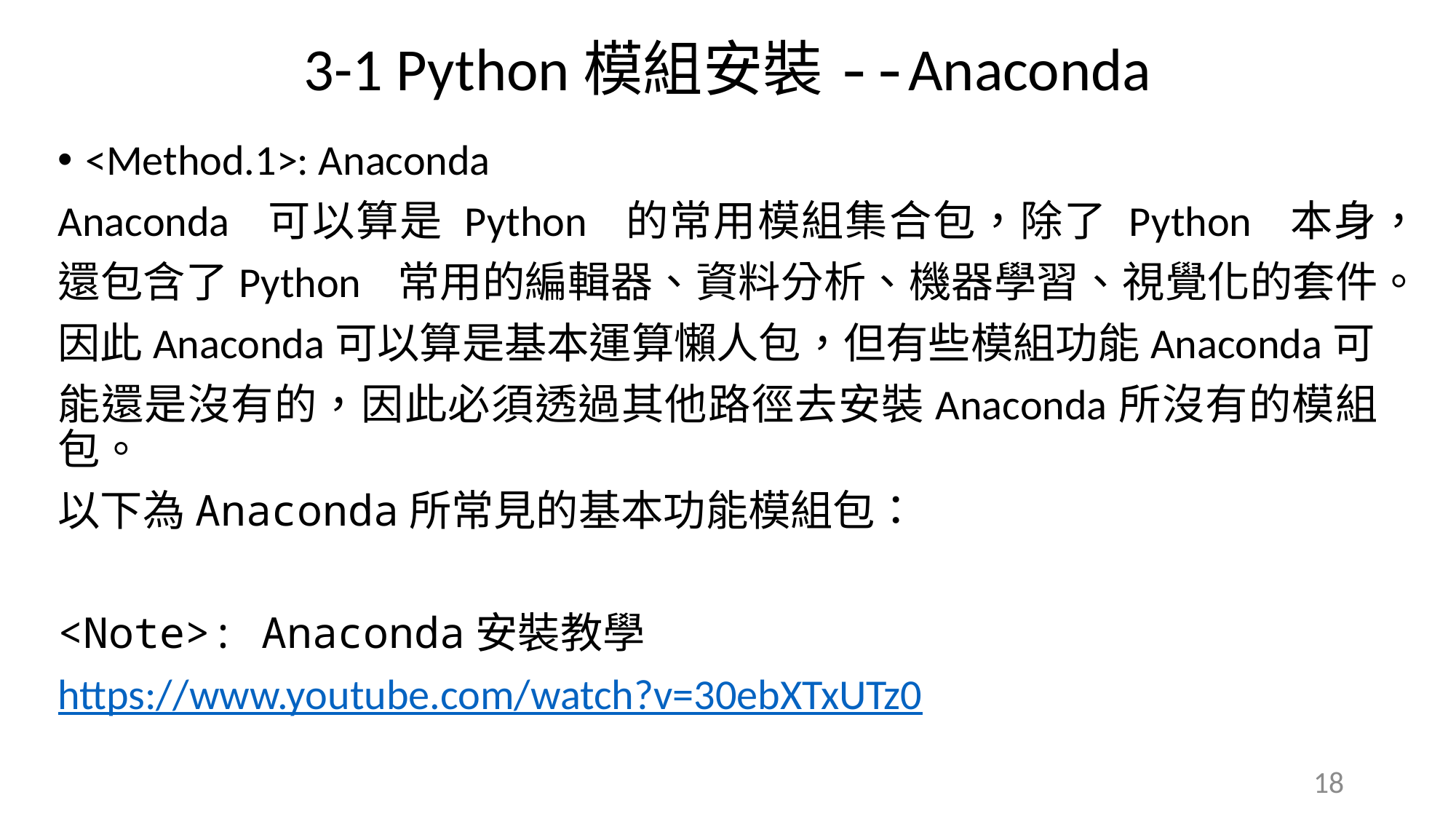

3-1 Python模組安裝--Anaconda
<Method.1>: Anaconda
Anaconda 可以算是 Python 的常用模組集合包，除了 Python 本身，
還包含了Python 常用的編輯器、資料分析、機器學習、視覺化的套件。
因此Anaconda可以算是基本運算懶人包，但有些模組功能Anaconda可
能還是沒有的，因此必須透過其他路徑去安裝Anaconda所沒有的模組包。
以下為Anaconda所常見的基本功能模組包：

<Note>: Anaconda安裝教學
https://www.youtube.com/watch?v=30ebXTxUTz0
18